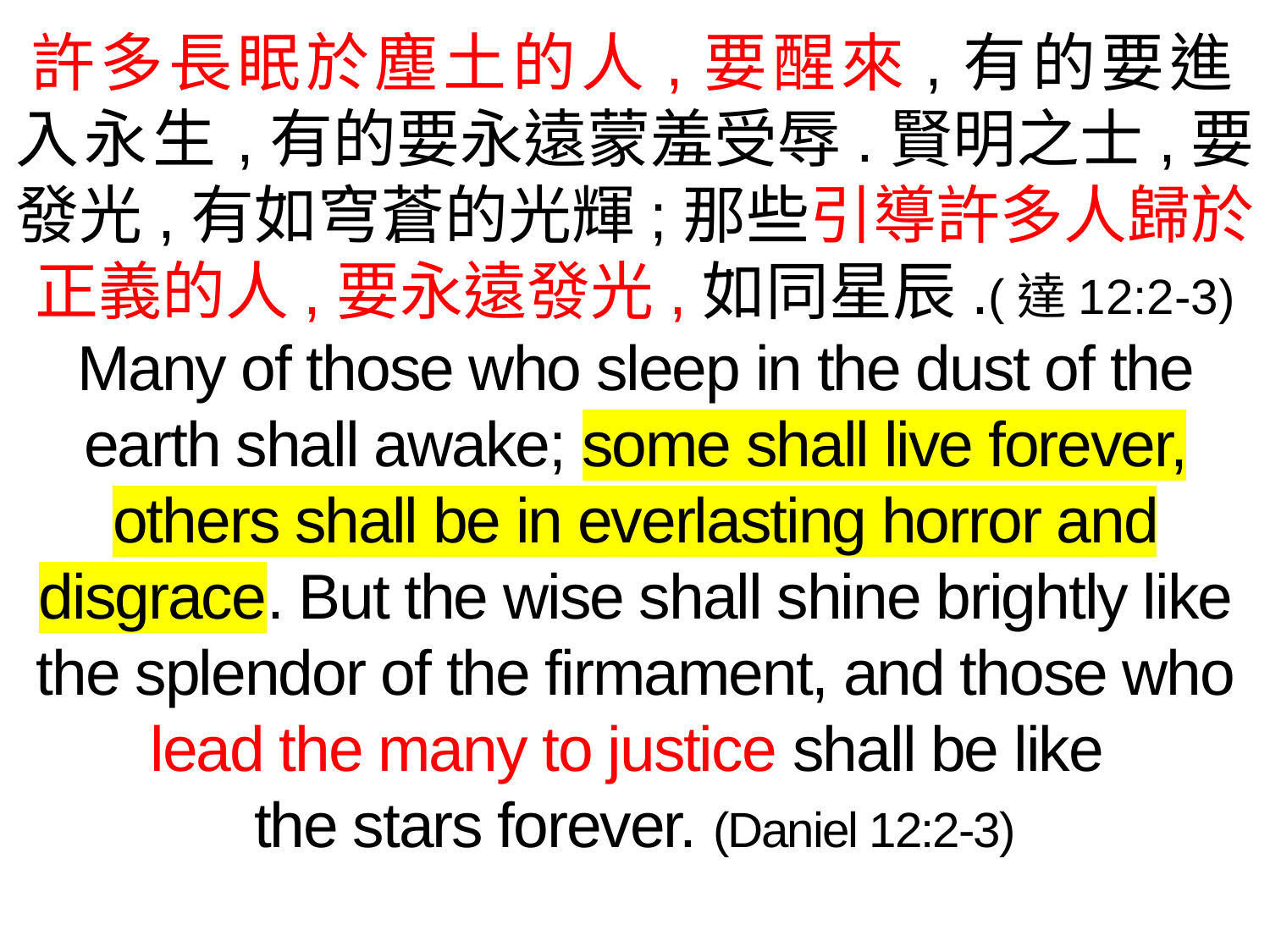

許多長眠於塵土的人,要醒來,有的要進入永生,有的要永遠蒙羞受辱.賢明之士,要發光,有如穹蒼的光輝;那些引導許多人歸於正義的人,要永遠發光,如同星辰.(達12:2-3)
Many of those who sleep in the dust of the earth shall awake; some shall live forever, others shall be in everlasting horror and disgrace. But the wise shall shine brightly like the splendor of the firmament, and those who lead the many to justice shall be like
the stars forever. (Daniel 12:2-3)